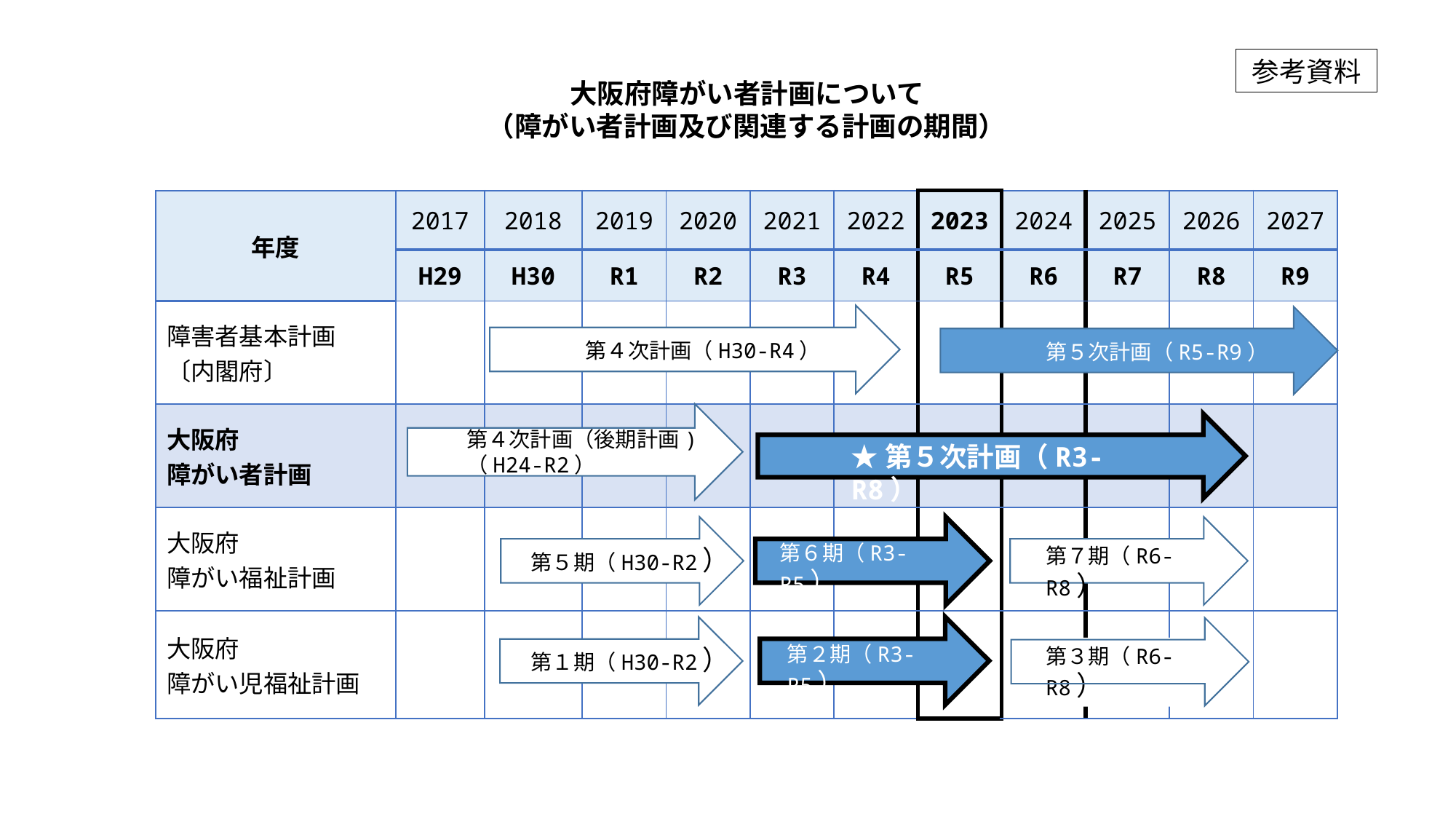

参考資料
大阪府障がい者計画について
（障がい者計画及び関連する計画の期間）
| 年度 | 2017 | 2018 | 2019 | 2020 | 2021 | 2022 | 2023 | 2024 | 2025 | 2026 | 2027 |
| --- | --- | --- | --- | --- | --- | --- | --- | --- | --- | --- | --- |
|  | H29 | H30 | R1 | R2 | R3 | R4 | R5 | R6 | R7 | R8 | R9 |
| 障害者基本計画 〔内閣府〕 |  |  |  |  |  |  |  |  |  |  |  |
| 大阪府 障がい者計画 |  |  |  |  |  |  |  |  |  |  |  |
| 大阪府 障がい福祉計画 |  |  |  |  |  |  |  |  |  |  |  |
| 大阪府 障がい児福祉計画 |  |  |  |  |  |  |  |  |  |  |  |

第４次計画（H30-R4）
第５次計画（R5-R9）

SLD
[

:
:/
第４次計画（後期計画)
（H24-R2）
★第５次計画（R3-R8）

第６期（R3-R5）
第５期（H30-R2）
第７期（R6-R8）

第２期（R3-R5）
第１期（H30-R2）
第３期（R6-R8）